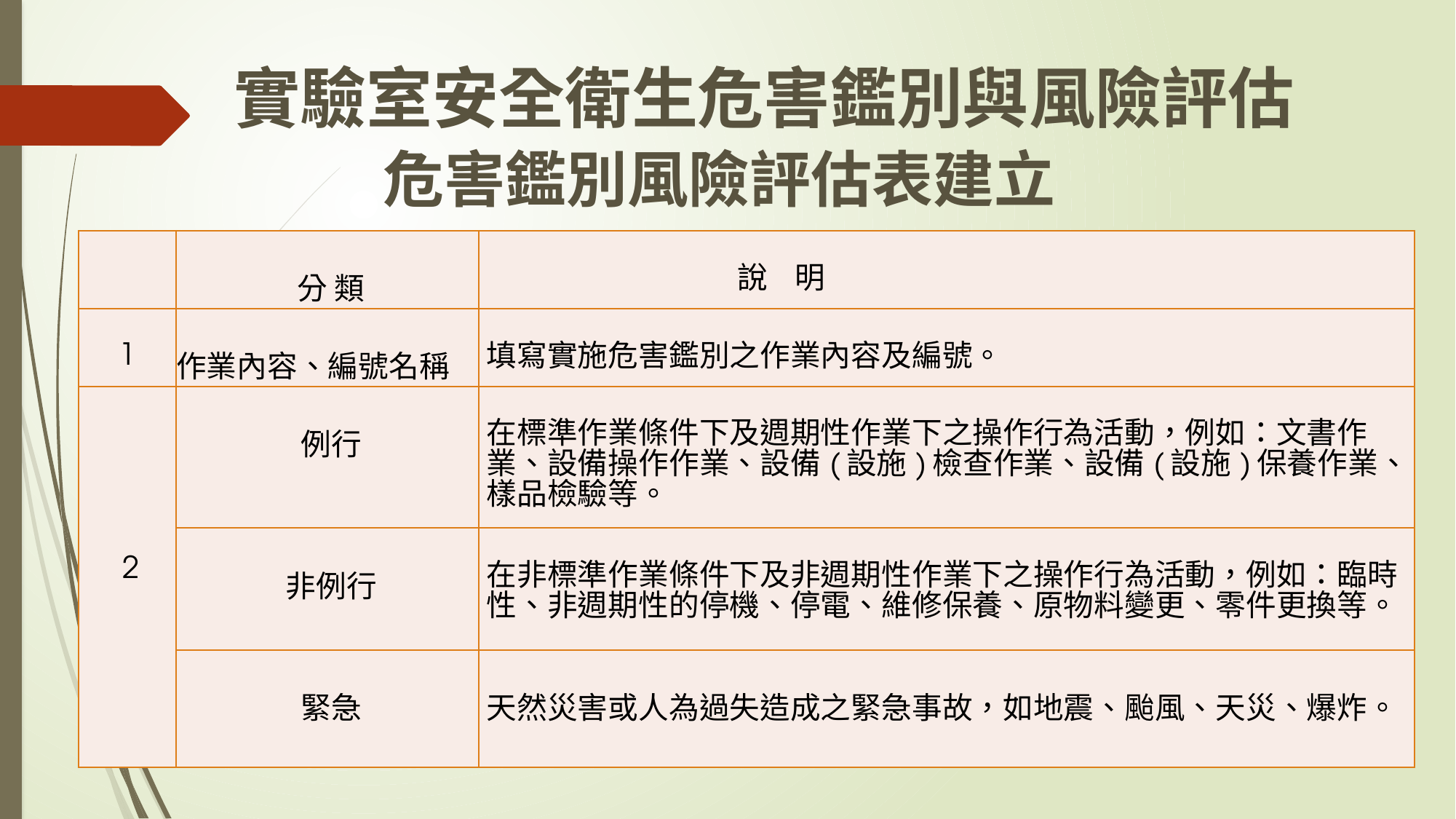

實驗室安全衛生危害鑑別與風險評估
         危害鑑別風險評估表建立
|  | 分 類 | 說 明 |
| --- | --- | --- |
| 1 | 作業內容、編號名稱 | 填寫實施危害鑑別之作業內容及編號。 |
| 2 | 例行 | 在標準作業條件下及週期性作業下之操作行為活動，例如：文書作業、設備操作作業、設備(設施)檢查作業、設備(設施)保養作業、樣品檢驗等。 |
|  | 非例行 | 在非標準作業條件下及非週期性作業下之操作行為活動，例如：臨時性、非週期性的停機、停電、維修保養、原物料變更、零件更換等。 |
|  | 緊急 | 天然災害或人為過失造成之緊急事故，如地震、颱風、天災、爆炸。 |